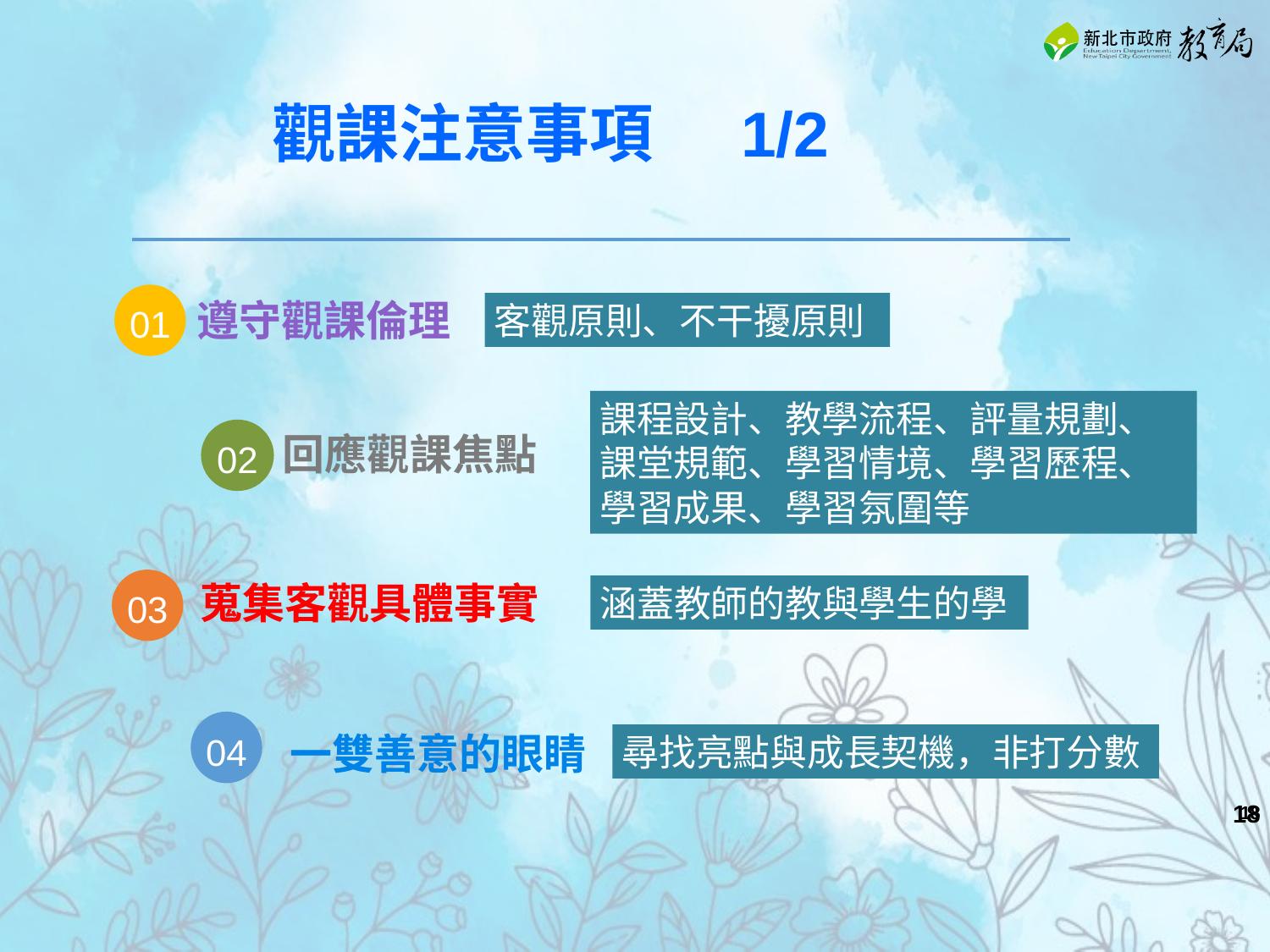

觀課注意事項     1/2

01
遵守觀課倫理
客觀原則、不干擾原則
課程設計、教學流程、評量規劃、課堂規範、學習情境、學習歷程、學習成果、學習氛圍等

02
回應觀課焦點

03
蒐集客觀具體事實
涵蓋教師的教與學生的學

04
一雙善意的眼睛
尋找亮點與成長契機，非打分數
18
18